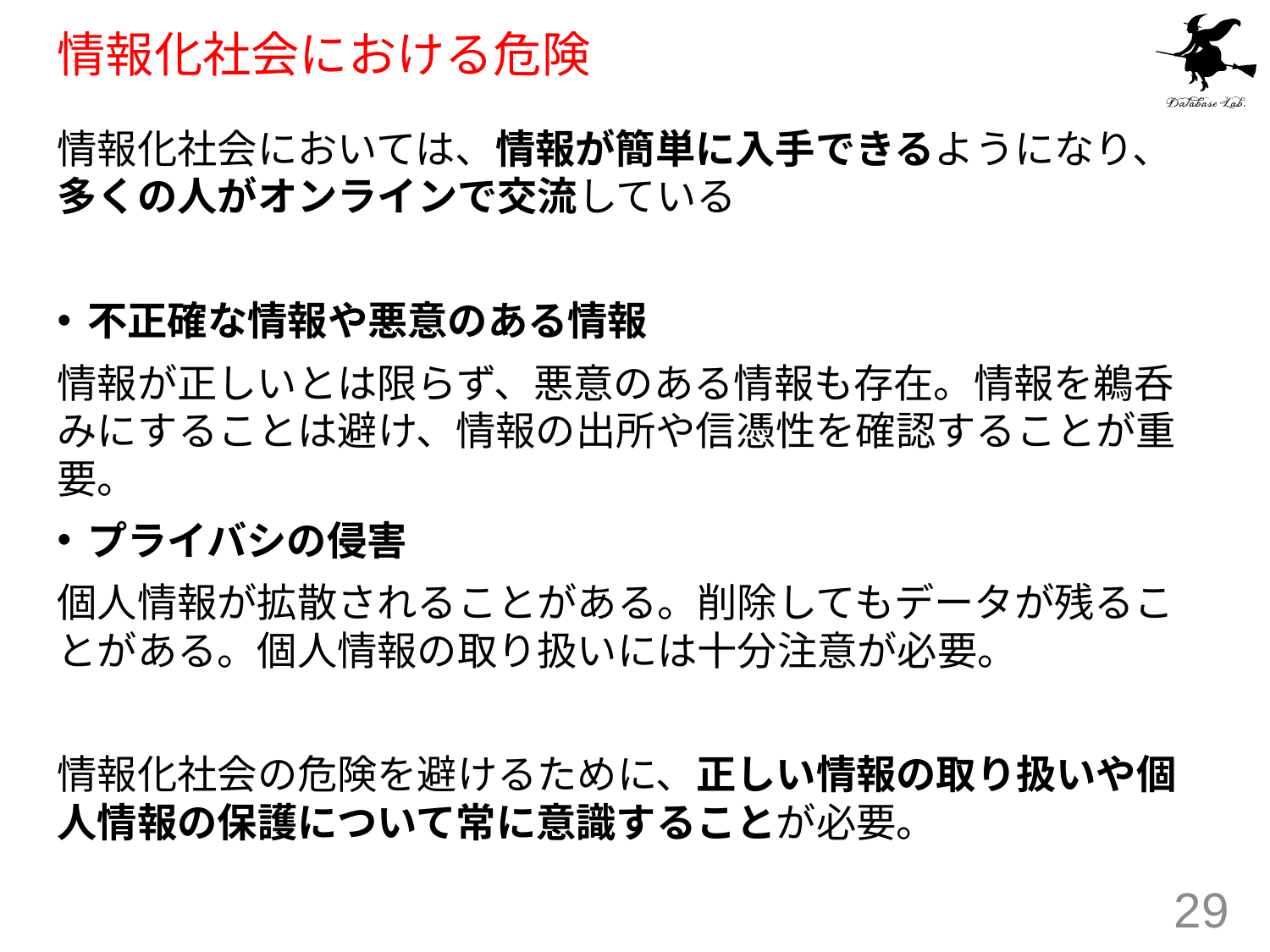

# 情報化社会における危険
情報化社会においては、情報が簡単に入手できるようになり、多くの人がオンラインで交流している

不正確な情報や悪意のある情報
情報が正しいとは限らず、悪意のある情報も存在。情報を鵜呑みにすることは避け、情報の出所や信憑性を確認することが重要。
プライバシの侵害
個人情報が拡散されることがある。削除してもデータが残ることがある。個人情報の取り扱いには十分注意が必要。

情報化社会の危険を避けるために、正しい情報の取り扱いや個人情報の保護について常に意識することが必要。

29